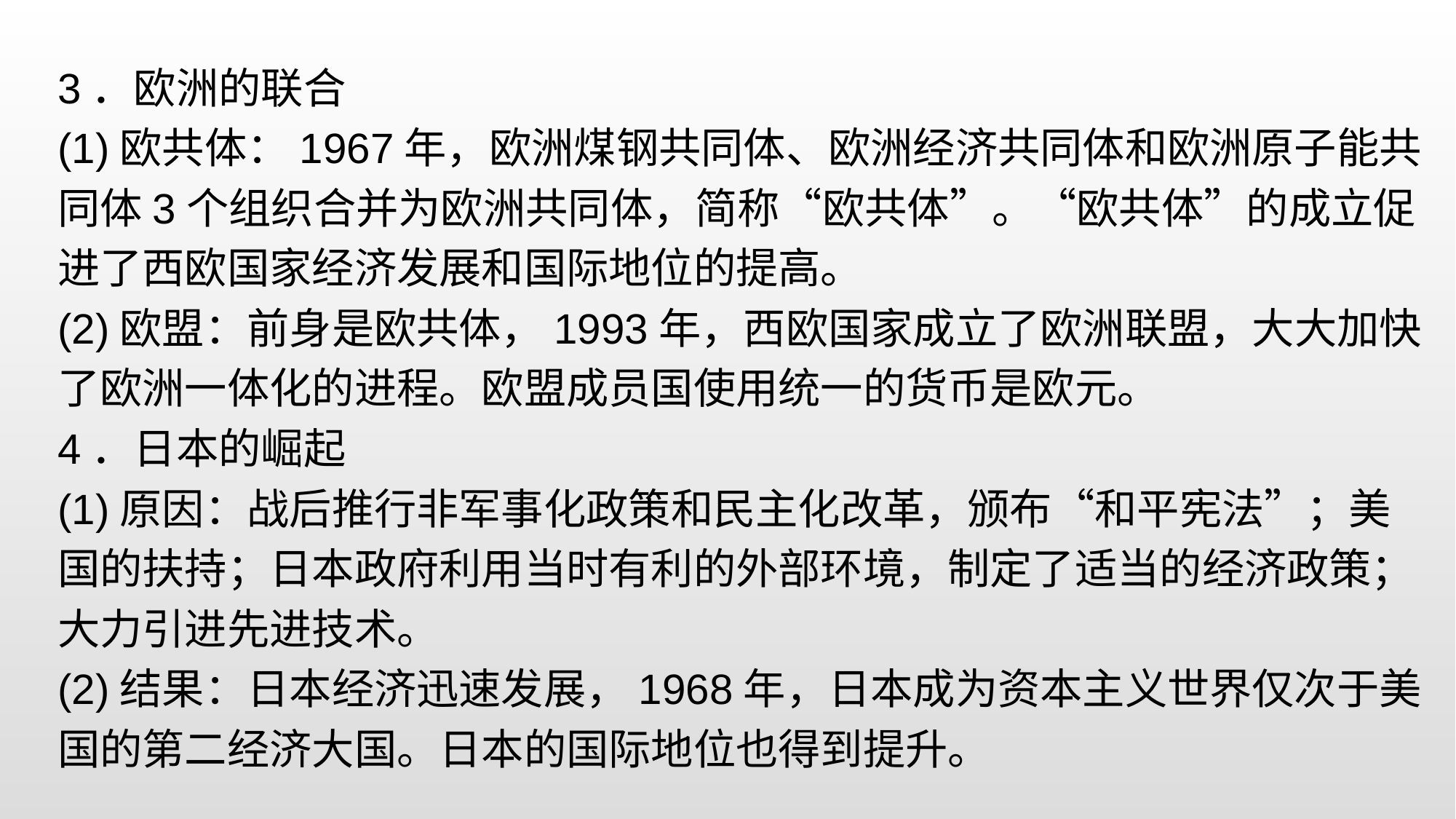

3．欧洲的联合
(1)欧共体：1967年，欧洲煤钢共同体、欧洲经济共同体和欧洲原子能共同体3个组织合并为欧洲共同体，简称“欧共体”。“欧共体”的成立促进了西欧国家经济发展和国际地位的提高。
(2)欧盟：前身是欧共体，1993年，西欧国家成立了欧洲联盟，大大加快了欧洲一体化的进程。欧盟成员国使用统一的货币是欧元。
4．日本的崛起
(1)原因：战后推行非军事化政策和民主化改革，颁布“和平宪法”；美国的扶持；日本政府利用当时有利的外部环境，制定了适当的经济政策；大力引进先进技术。
(2)结果：日本经济迅速发展，1968年，日本成为资本主义世界仅次于美国的第二经济大国。日本的国际地位也得到提升。